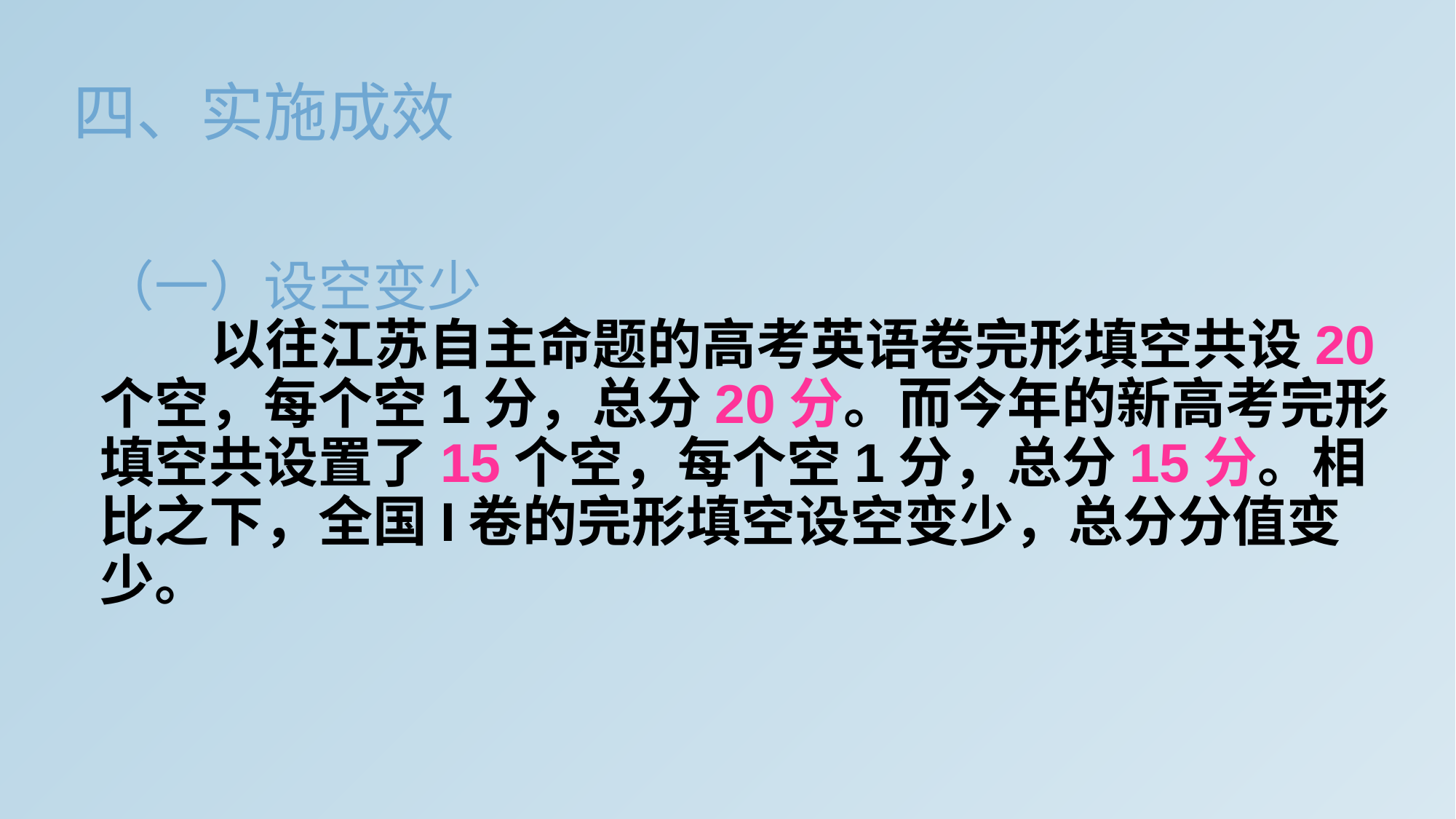

四、实施成效
（一）设空变少
        以往江苏自主命题的高考英语卷完形填空共设20个空，每个空1分，总分20分。而今年的新高考完形填空共设置了15个空，每个空1分，总分15分。相比之下，全国I卷的完形填空设空变少，总分分值变少。